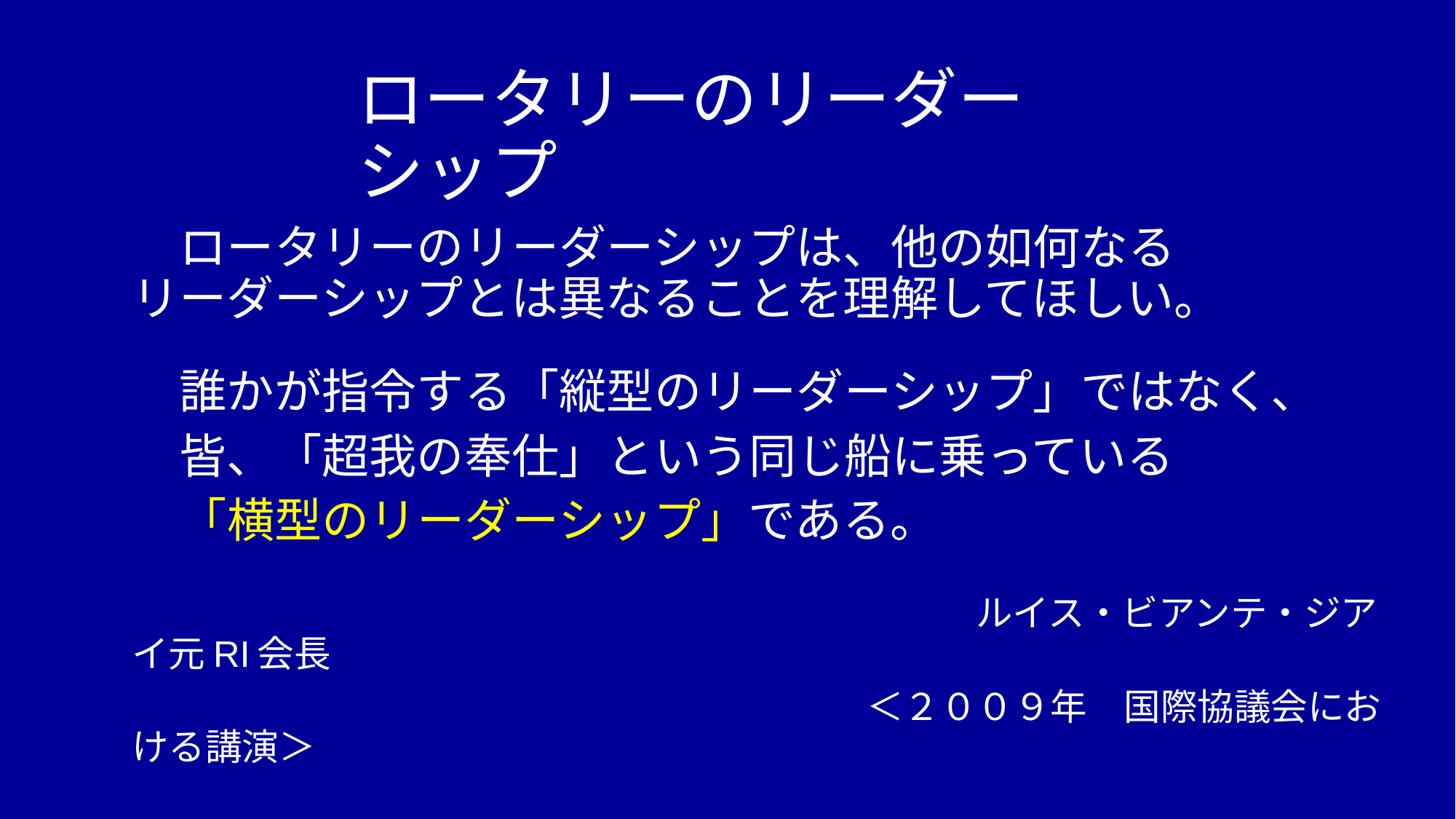

# ロータリーのリーダーシップ
　ロータリーのリーダーシップは、他の如何なる
リーダーシップとは異なることを理解してほしい。

　誰かが指令する「縦型のリーダーシップ」ではなく、
　皆、「超我の奉仕」という同じ船に乗っている
　「横型のリーダーシップ」である。

　　　　　　　　　　　　　　　　　　　　ルイス・ビアンテ・ジアイ元RI会長
　　　　　　　　　　　　　　　　　　　　＜２００９年　国際協議会における講演＞